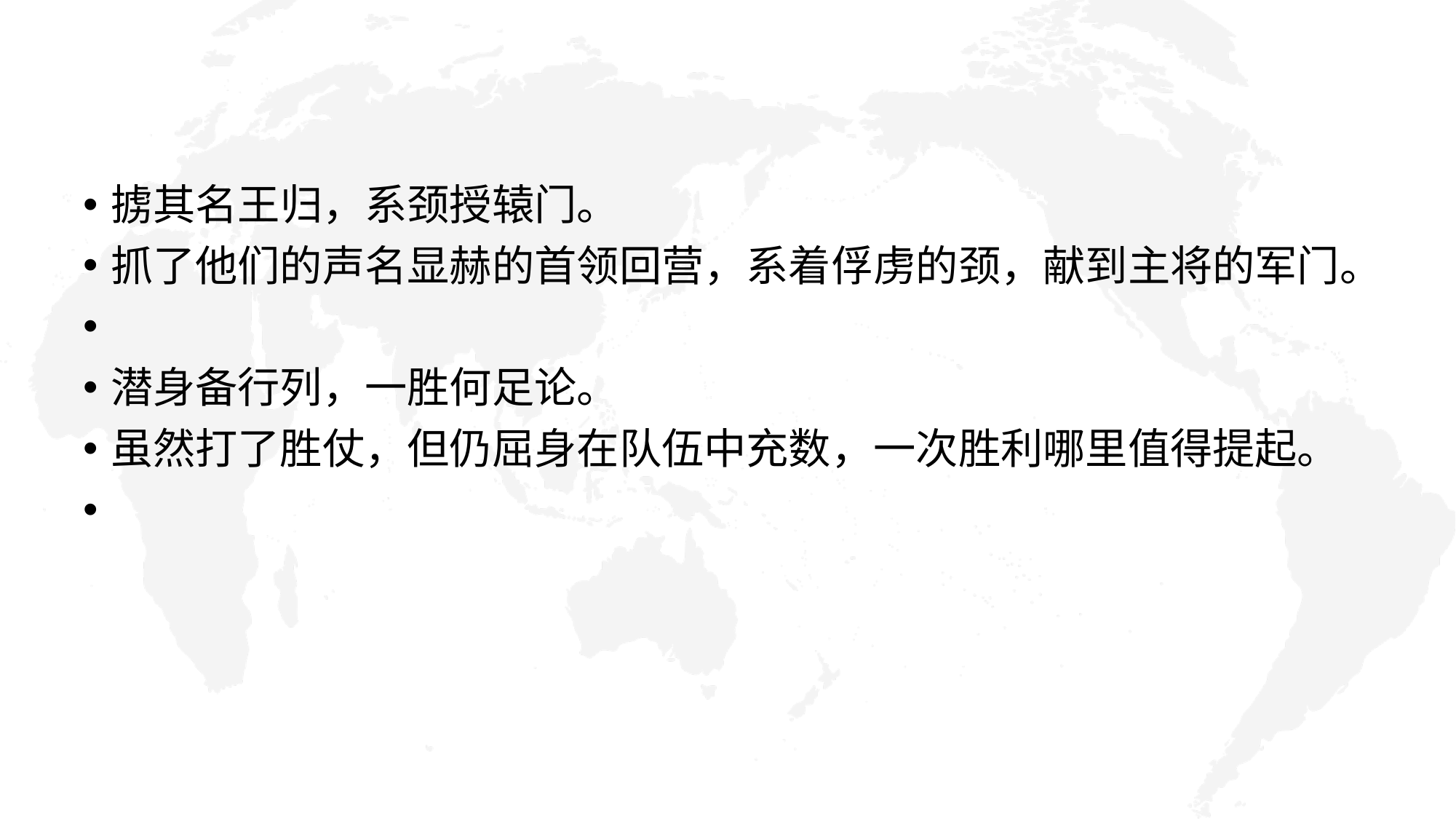

#
掳其名王归，系颈授辕门。
抓了他们的声名显赫的首领回营，系着俘虏的颈，献到主将的军门。

潜身备行列，一胜何足论。
虽然打了胜仗，但仍屈身在队伍中充数，一次胜利哪里值得提起。